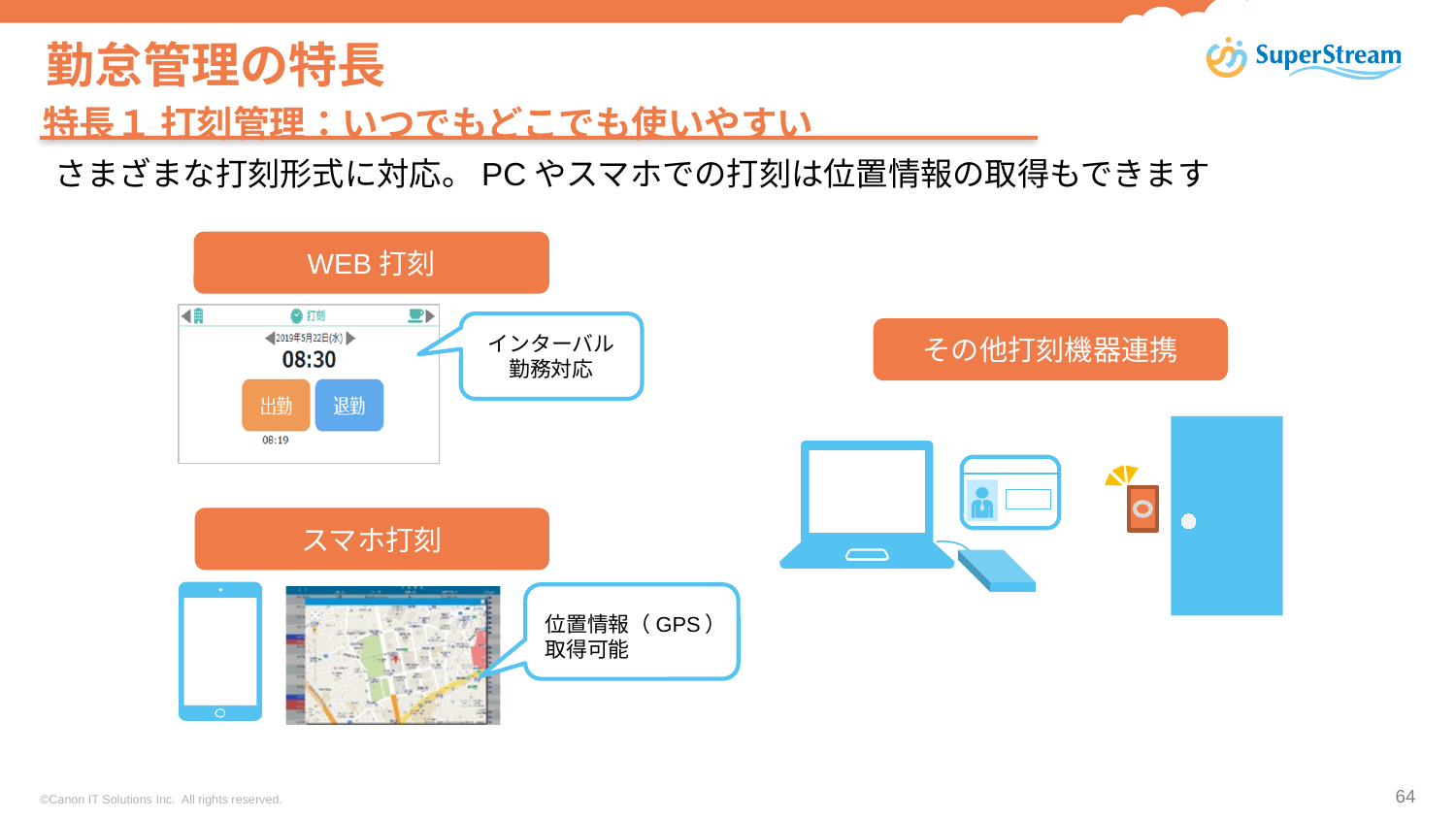

# 勤怠管理の特長
特長１ 打刻管理：いつでもどこでも使いやすい

さまざまな打刻形式に対応。PCやスマホでの打刻は位置情報の取得もできます

WEB打刻

インターバル
勤務対応
その他打刻機器連携

スマホ打刻

位置情報（GPS）
取得可能
©Canon IT Solutions Inc.  All rights reserved.
64